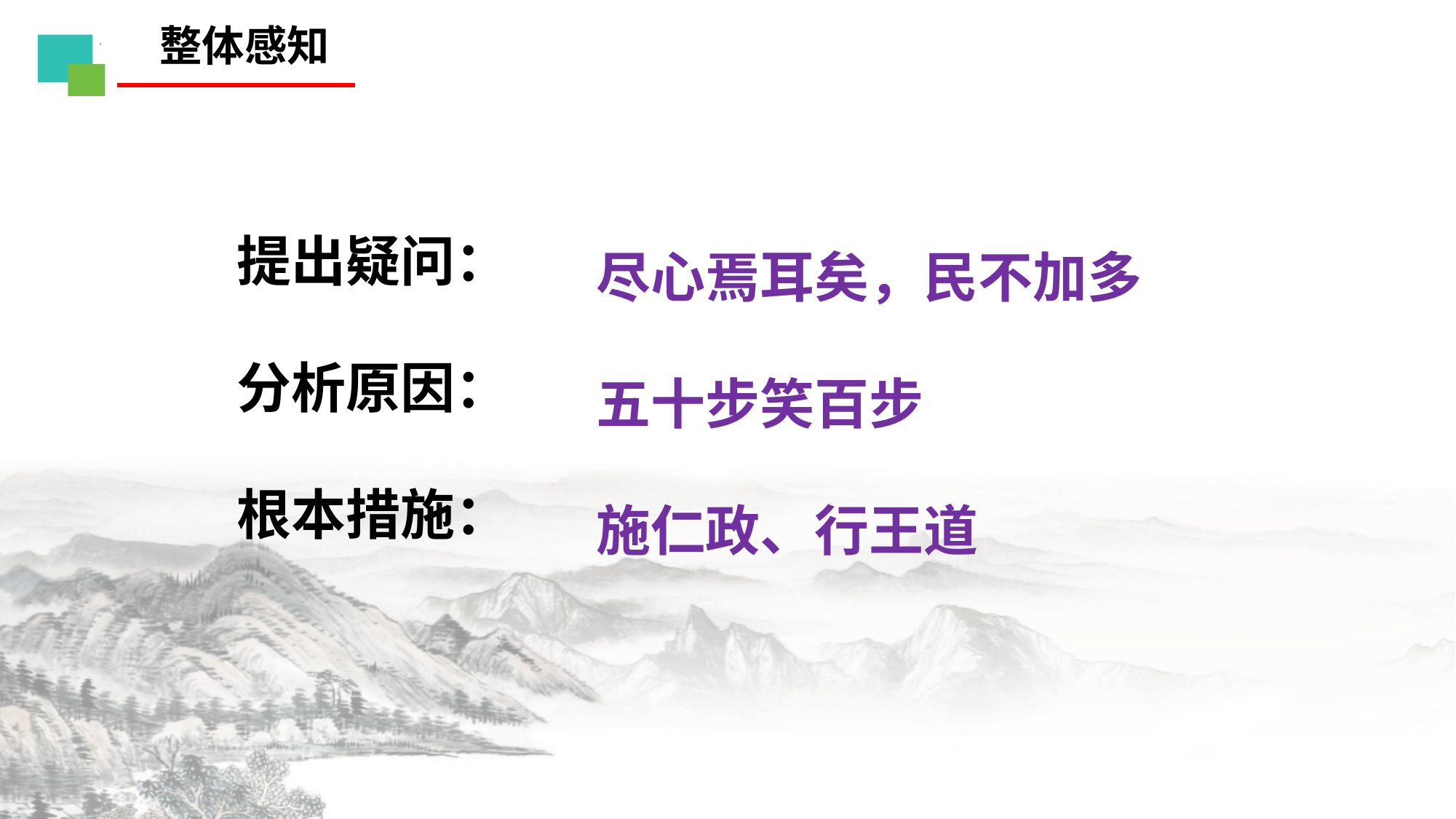

整体感知

尽心焉耳矣，民不加多
提出疑问：
五十步笑百步
分析原因：
施仁政、行王道
根本措施：